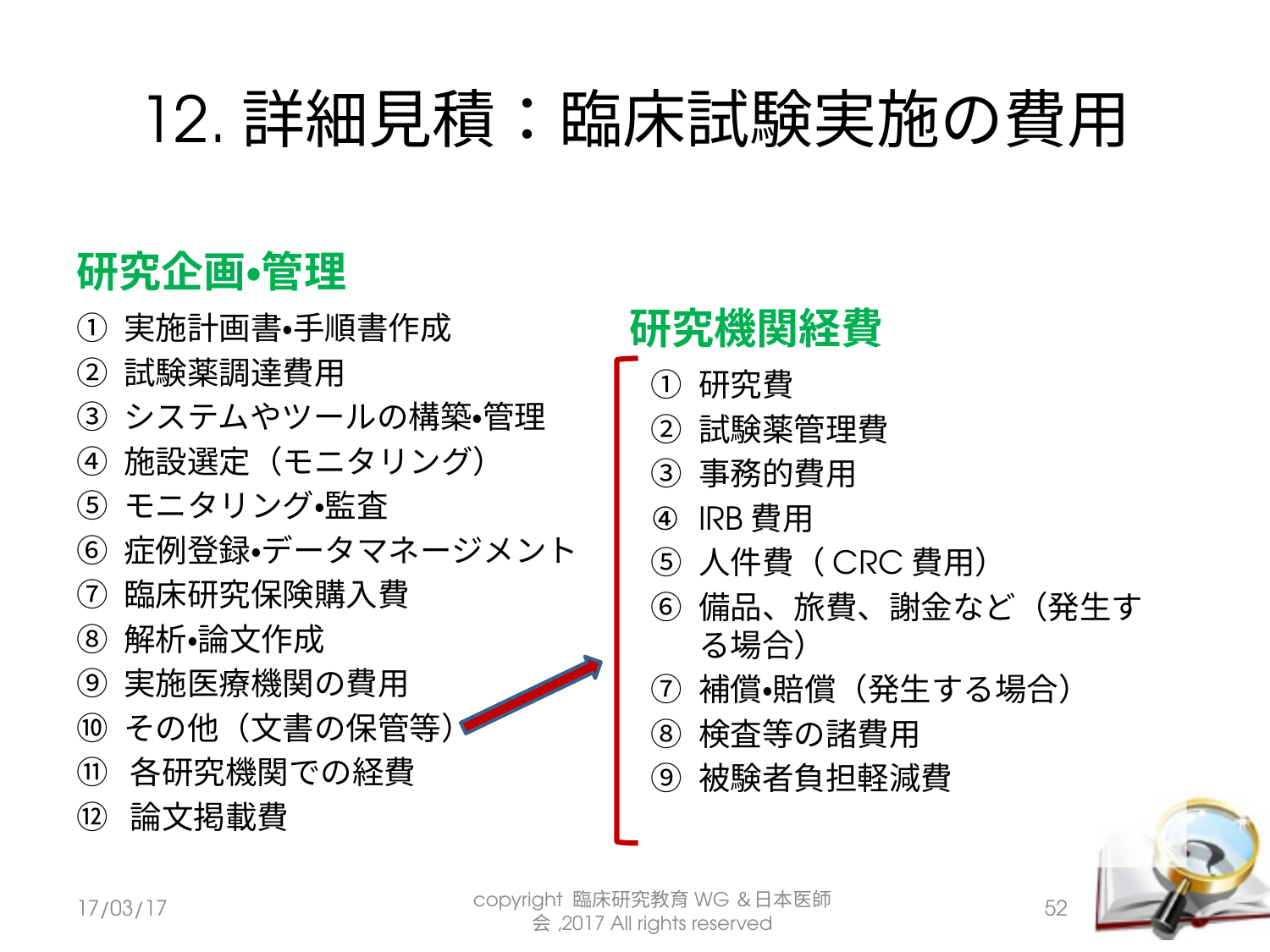

# 12.詳細見積：臨床試験実施の費用
研究企画・管理
研究機関経費
実施計画書・手順書作成
試験薬調達費用
システムやツールの構築・管理
施設選定（モニタリング）
モニタリング・監査
症例登録・データマネージメント
臨床研究保険購入費
解析・論文作成
実施医療機関の費用
その他（文書の保管等）
⑪  各研究機関での経費
⑫  論文掲載費

研究費
試験薬管理費
事務的費用
IRB費用
人件費（CRC費用）
備品、旅費、謝金など（発生する場合）
補償・賠償（発生する場合）
検査等の諸費用
被験者負担軽減費

17/03/17
copyright 臨床研究教育WG＆日本医師会,2017 All rights reserved
52